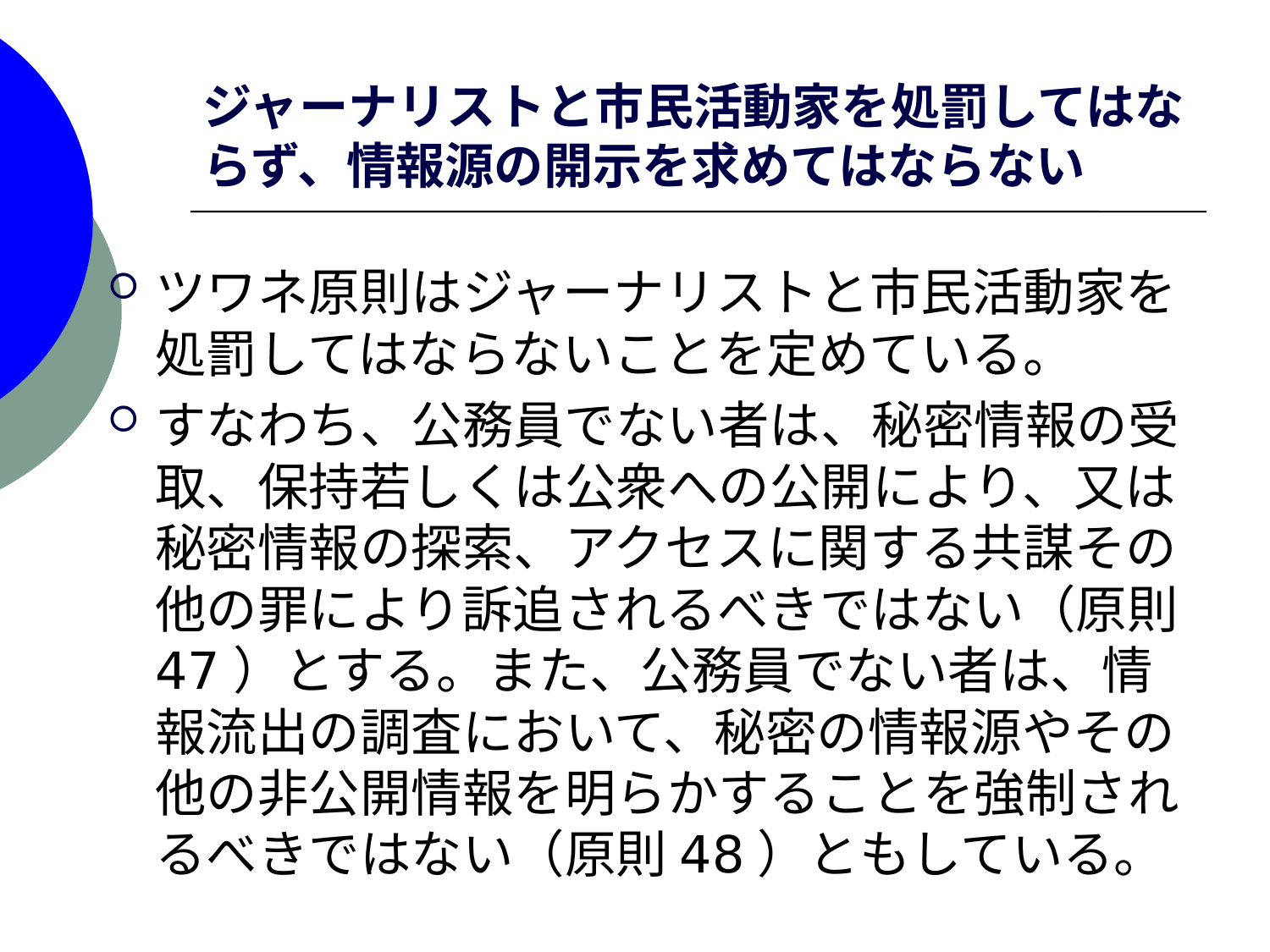

# ジャーナリストと市民活動家を処罰してはならず、情報源の開示を求めてはならない
ツワネ原則はジャーナリストと市民活動家を処罰してはならないことを定めている。
すなわち、公務員でない者は、秘密情報の受取、保持若しくは公衆への公開により、又は秘密情報の探索、アクセスに関する共謀その他の罪により訴追されるべきではない（原則47）とする。また、公務員でない者は、情報流出の調査において、秘密の情報源やその他の非公開情報を明らかすることを強制されるべきではない（原則48）ともしている。